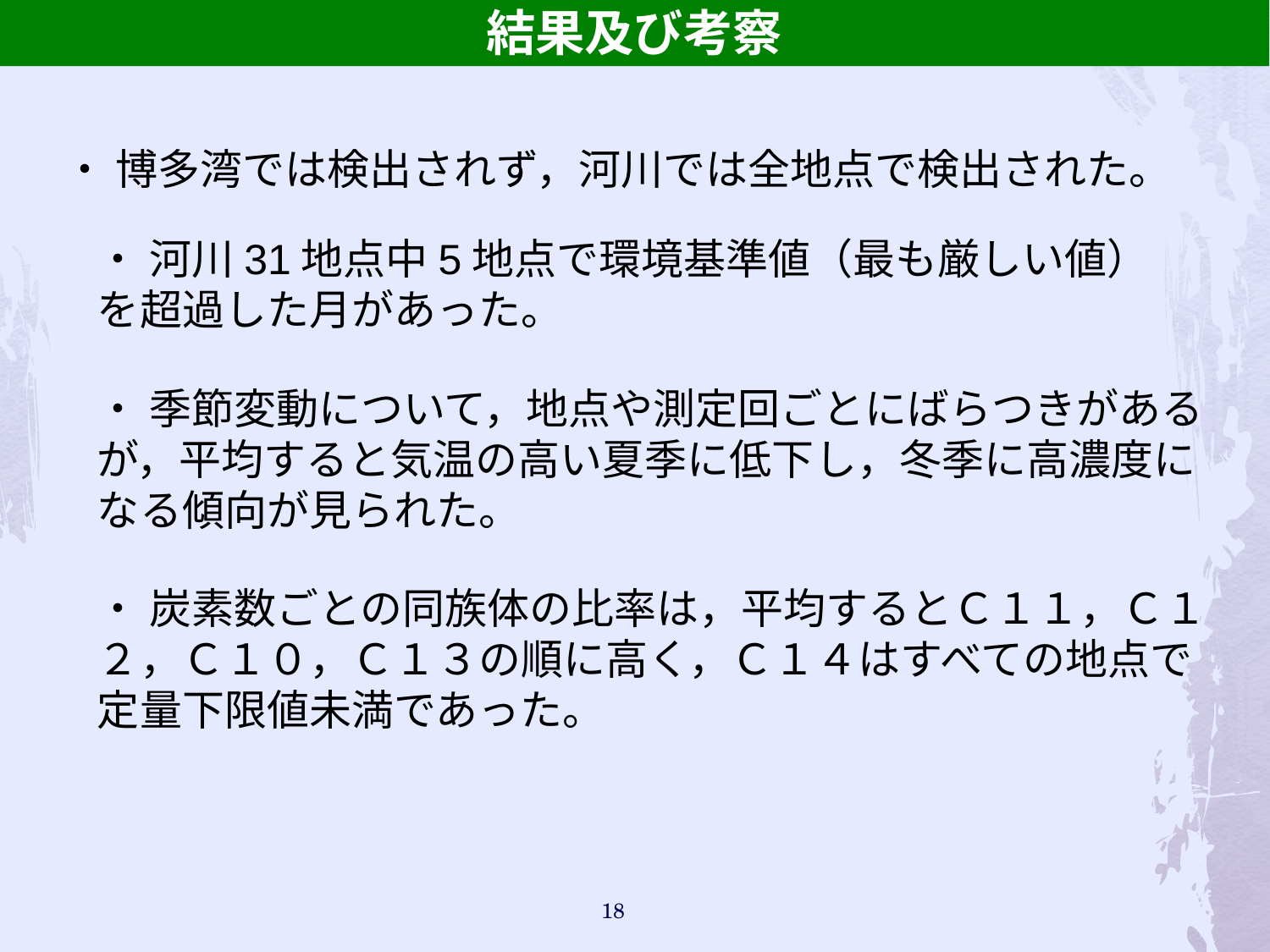

結果及び考察
・ 博多湾では検出されず，河川では全地点で検出された。
・ 河川31地点中5地点で環境基準値（最も厳しい値）を超過した月があった。
・ 季節変動について，地点や測定回ごとにばらつきがあるが，平均すると気温の高い夏季に低下し，冬季に高濃度になる傾向が見られた。
・ 炭素数ごとの同族体の比率は，平均するとＣ１１，Ｃ１２，Ｃ１０，Ｃ１３の順に高く，Ｃ１４はすべての地点で定量下限値未満であった。
18